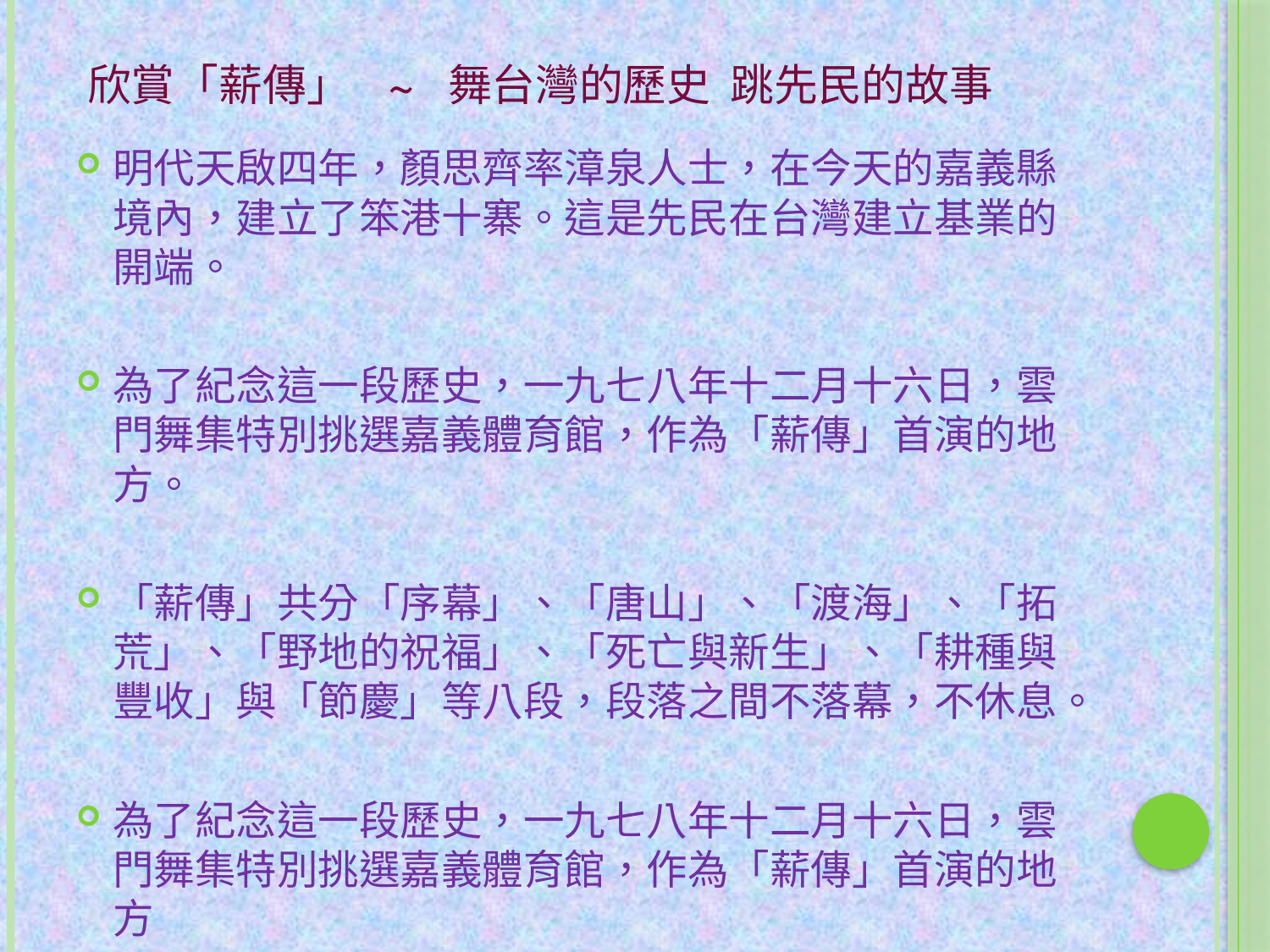

# 欣賞「薪傳」   ~  舞台灣的歷史  跳先民的故事
明代天啟四年，顏思齊率漳泉人士，在今天的嘉義縣境內，建立了笨港十寨。這是先民在台灣建立基業的開端。

為了紀念這一段歷史，一九七八年十二月十六日，雲門舞集特別挑選嘉義體育館，作為「薪傳」首演的地方。

「薪傳」共分「序幕」、「唐山」、「渡海」、「拓荒」、「野地的祝福」、「死亡與新生」、「耕種與豐收」與「節慶」等八段，段落之間不落幕，不休息。

為了紀念這一段歷史，一九七八年十二月十六日，雲門舞集特別挑選嘉義體育館，作為「薪傳」首演的地方